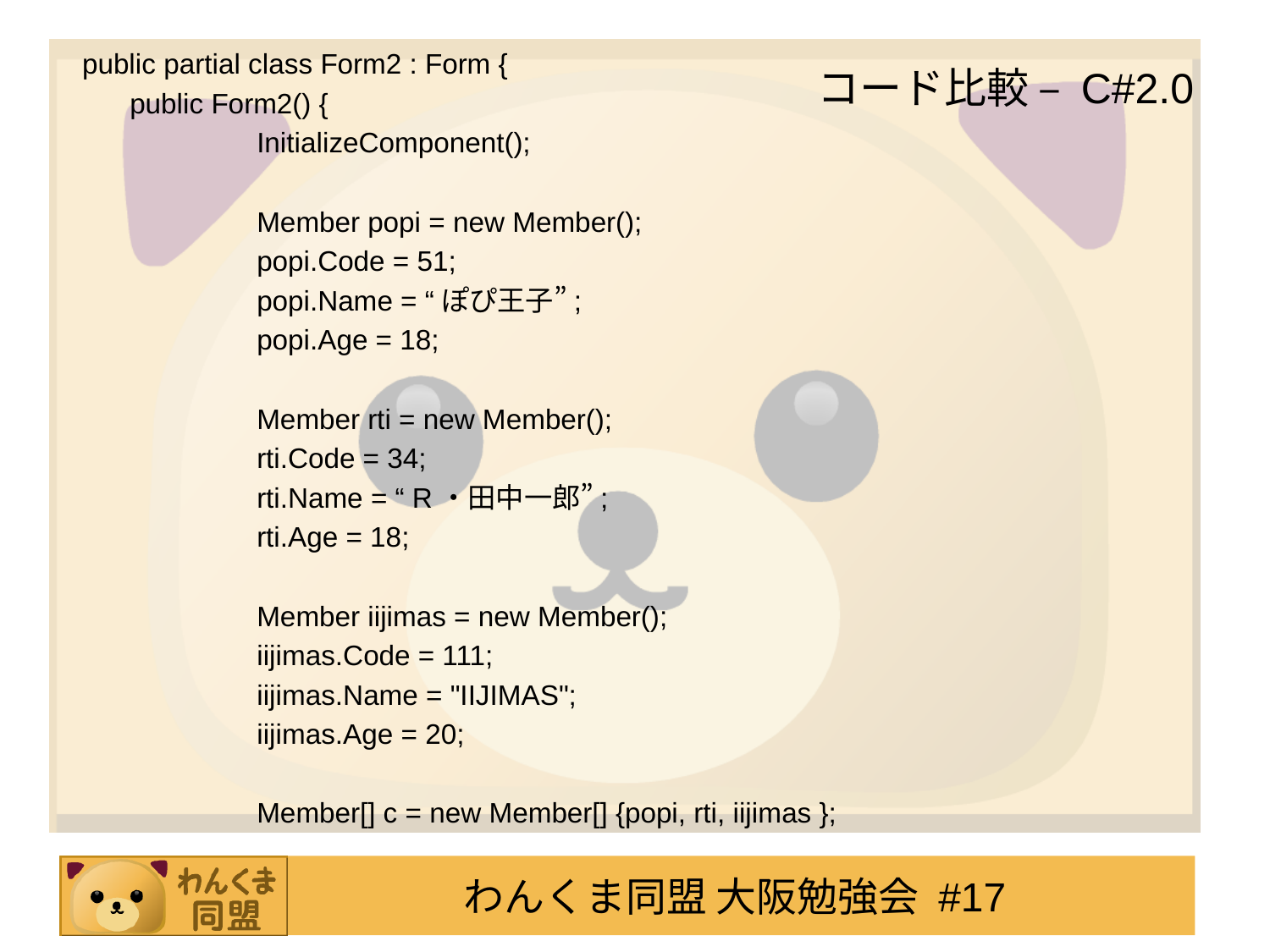

# コード比較 – C#2.0
public partial class Form2 : Form {
	public Form2() {
		InitializeComponent();

		Member popi = new Member();
		popi.Code = 51;
		popi.Name = “ぽぴ王子”;
		popi.Age = 18;

		Member rti = new Member();
		rti.Code = 34;
		rti.Name = “ R・田中一郎”;
		rti.Age = 18;

		Member iijimas = new Member();
		iijimas.Code = 111;
		iijimas.Name = "IIJIMAS";
		iijimas.Age = 20;

		Member[] c = new Member[] {popi, rti, iijimas };